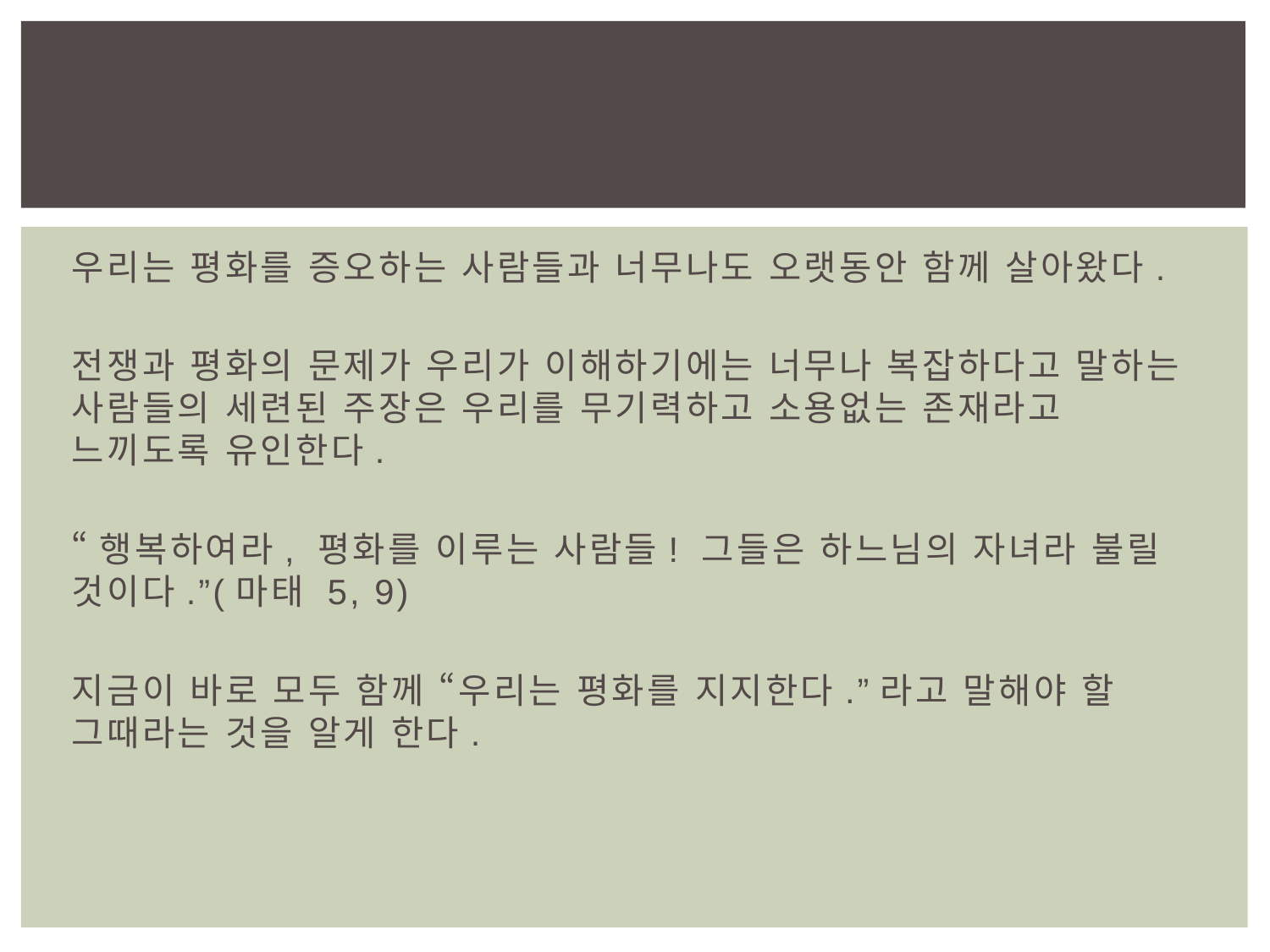

#
우리는 평화를 증오하는 사람들과 너무나도 오랫동안 함께 살아왔다.

전쟁과 평화의 문제가 우리가 이해하기에는 너무나 복잡하다고 말하는 사람들의 세련된 주장은 우리를 무기력하고 소용없는 존재라고 느끼도록 유인한다.

“행복하여라, 평화를 이루는 사람들! 그들은 하느님의 자녀라 불릴 것이다.”(마태 5, 9)

지금이 바로 모두 함께 “우리는 평화를 지지한다.”라고 말해야 할 그때라는 것을 알게 한다.